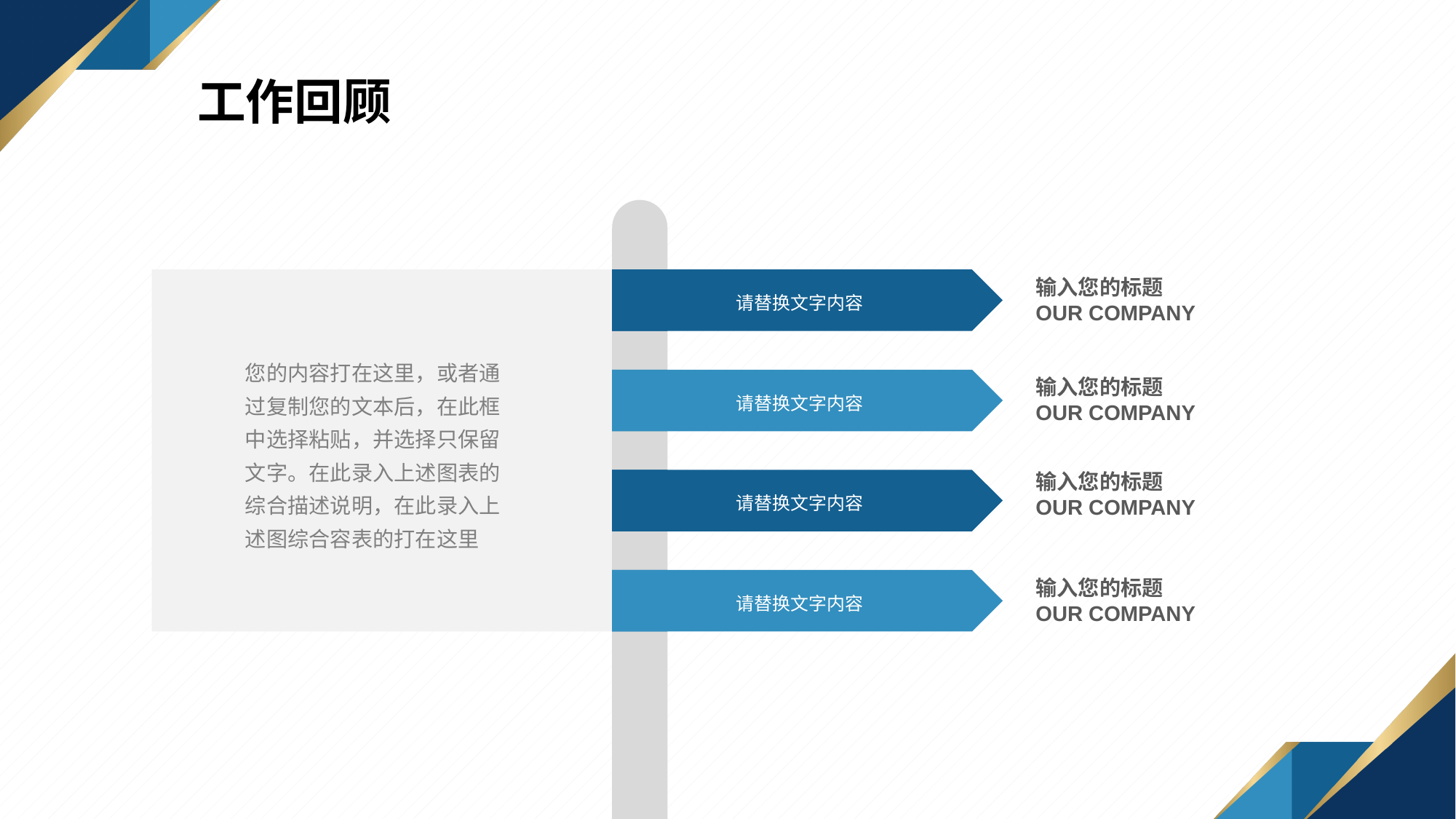

工作回顾

输入您的标题
OUR COMPANY

请替换文字内容
您的内容打在这里，或者通过复制您的文本后，在此框中选择粘贴，并选择只保留文字。在此录入上述图表的综合描述说明，在此录入上述图综合容表的打在这里
输入您的标题
OUR COMPANY
请替换文字内容

输入您的标题
OUR COMPANY
请替换文字内容

输入您的标题
OUR COMPANY

请替换文字内容